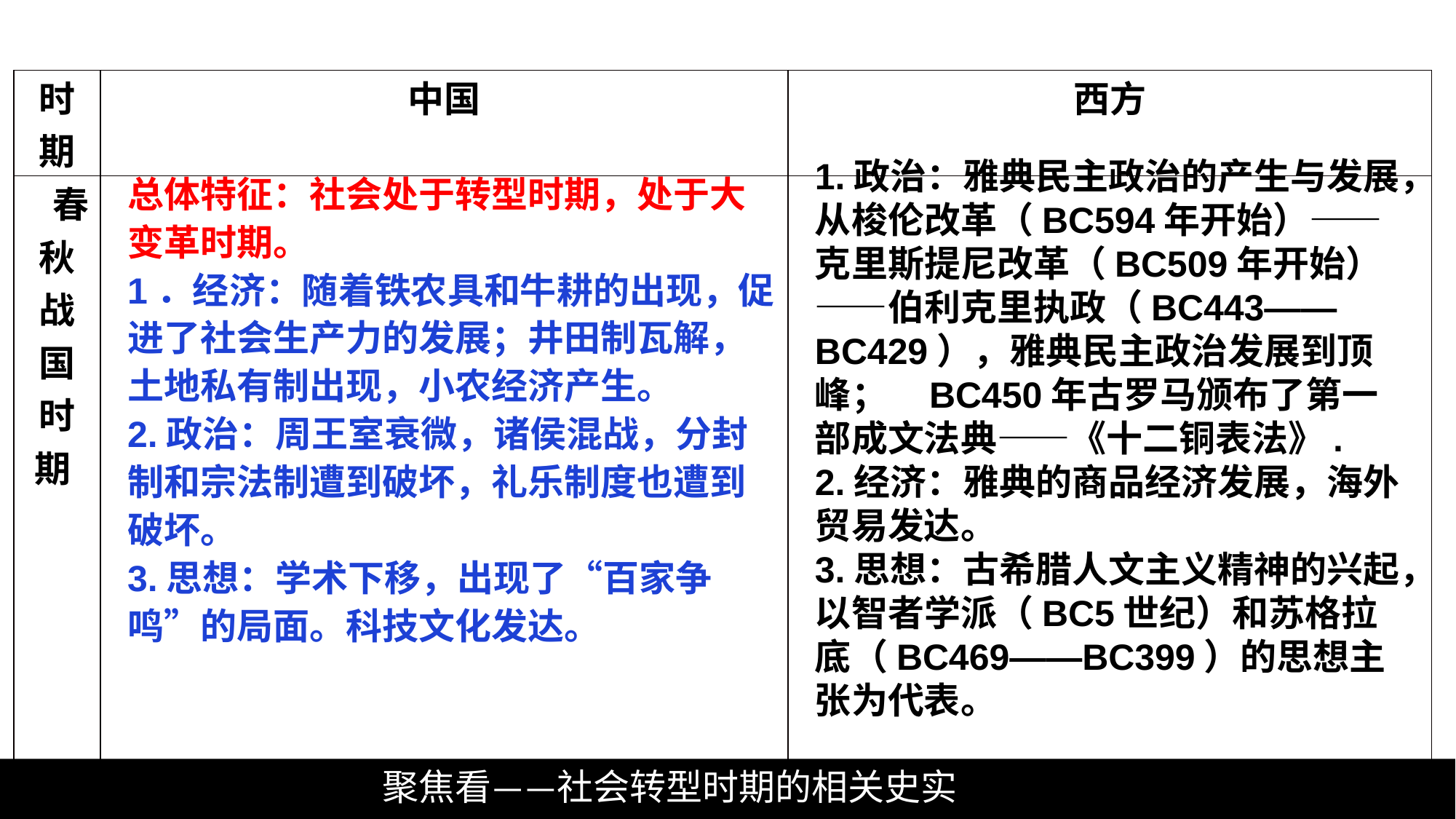

| 时期 | 中国 | 西方 |
| --- | --- | --- |
| 春秋战国时期 |  |  |
1.政治：雅典民主政治的产生与发展，从梭伦改革（BC594年开始）——克里斯提尼改革（BC509年开始）——伯利克里执政（BC443——BC429），雅典民主政治发展到顶峰；    BC450年古罗马颁布了第一部成文法典——《十二铜表法》.
2.经济：雅典的商品经济发展，海外贸易发达。
3.思想：古希腊人文主义精神的兴起，以智者学派（BC5世纪）和苏格拉底（BC469——BC399）的思想主张为代表。
总体特征：社会处于转型时期，处于大变革时期。
1．经济：随着铁农具和牛耕的出现，促进了社会生产力的发展；井田制瓦解，土地私有制出现，小农经济产生。
2.政治：周王室衰微，诸侯混战，分封制和宗法制遭到破坏，礼乐制度也遭到破坏。
3.思想：学术下移，出现了“百家争鸣”的局面。科技文化发达。
                                                           聚焦看——社会转型时期的相关史实